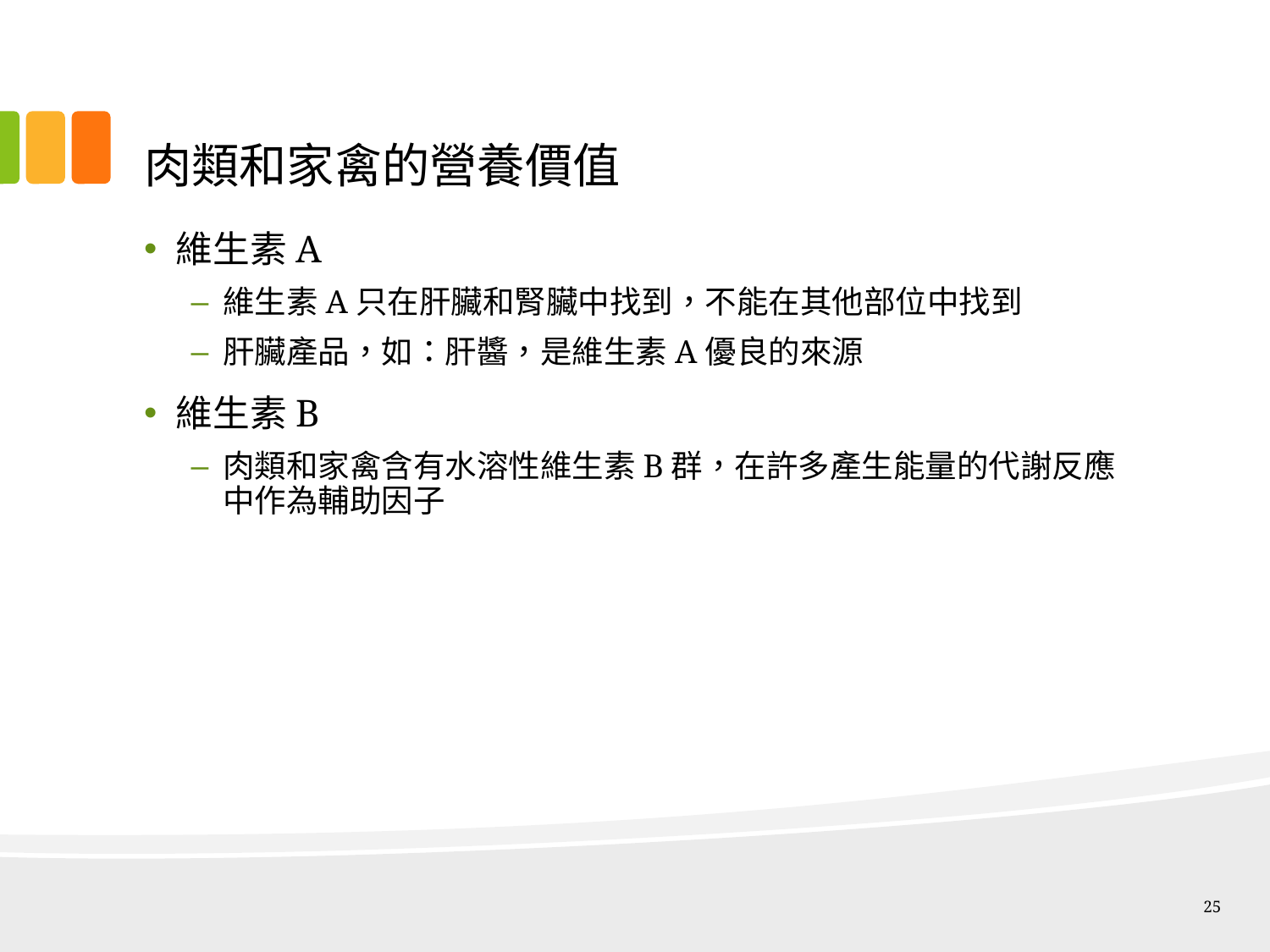

# 肉類和家禽的營養價值
維生素A
維生素A只在肝臟和腎臟中找到，不能在其他部位中找到
肝臟產品，如：肝醬，是維生素A優良的來源
維生素B
肉類和家禽含有水溶性維生素B群，在許多產生能量的代謝反應中作為輔助因子
25